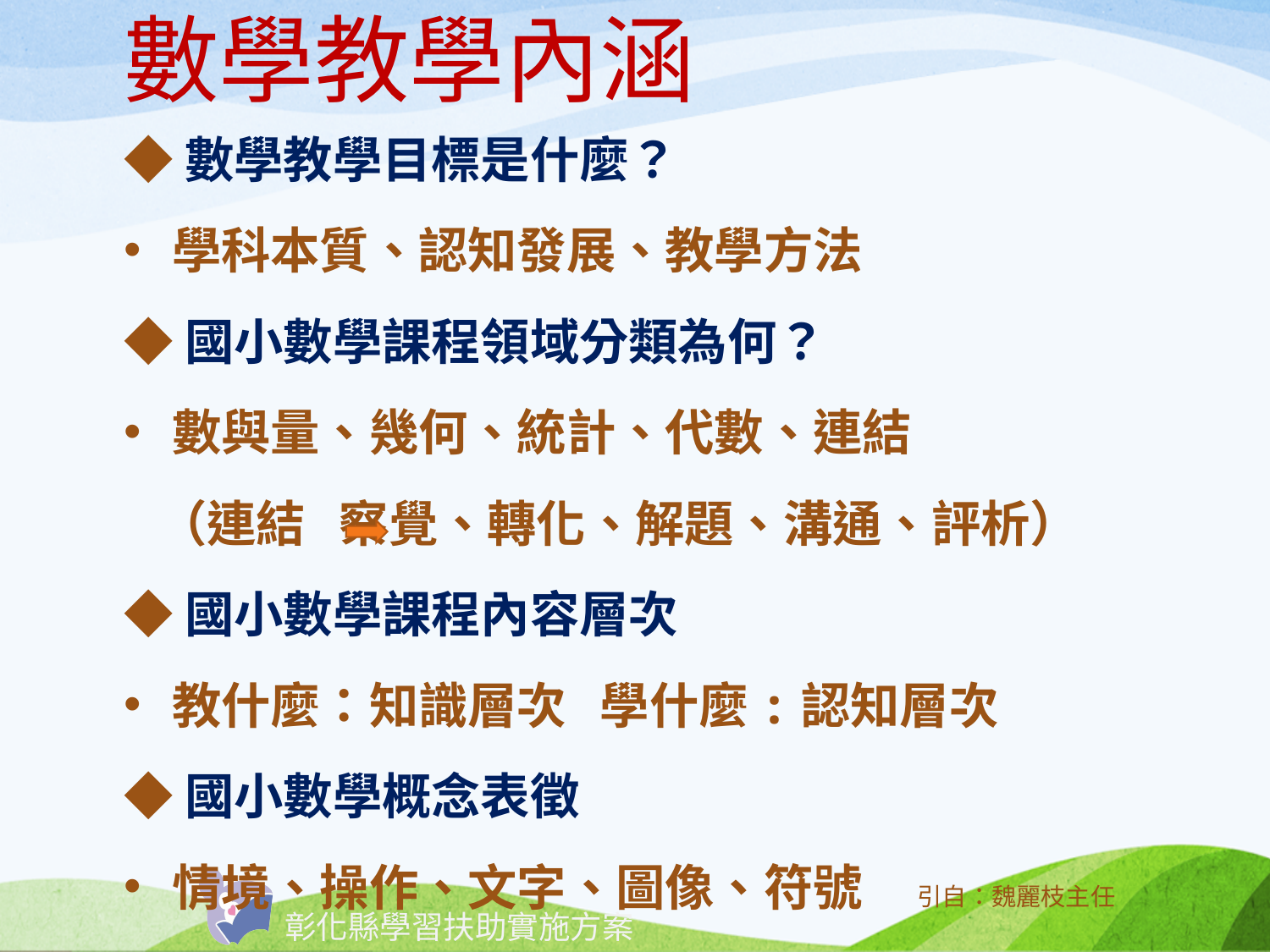

# 數學教學內涵
◆數學教學目標是什麼？
學科本質、認知發展、教學方法
◆國小數學課程領域分類為何？
數與量、幾何、統計、代數、連結
  （連結   察覺、轉化、解題、溝通、評析）
◆國小數學課程內容層次
教什麼：知識層次   學什麼:認知層次
◆國小數學概念表徵
情境、操作、文字、圖像、符號     引自：魏麗枝主任